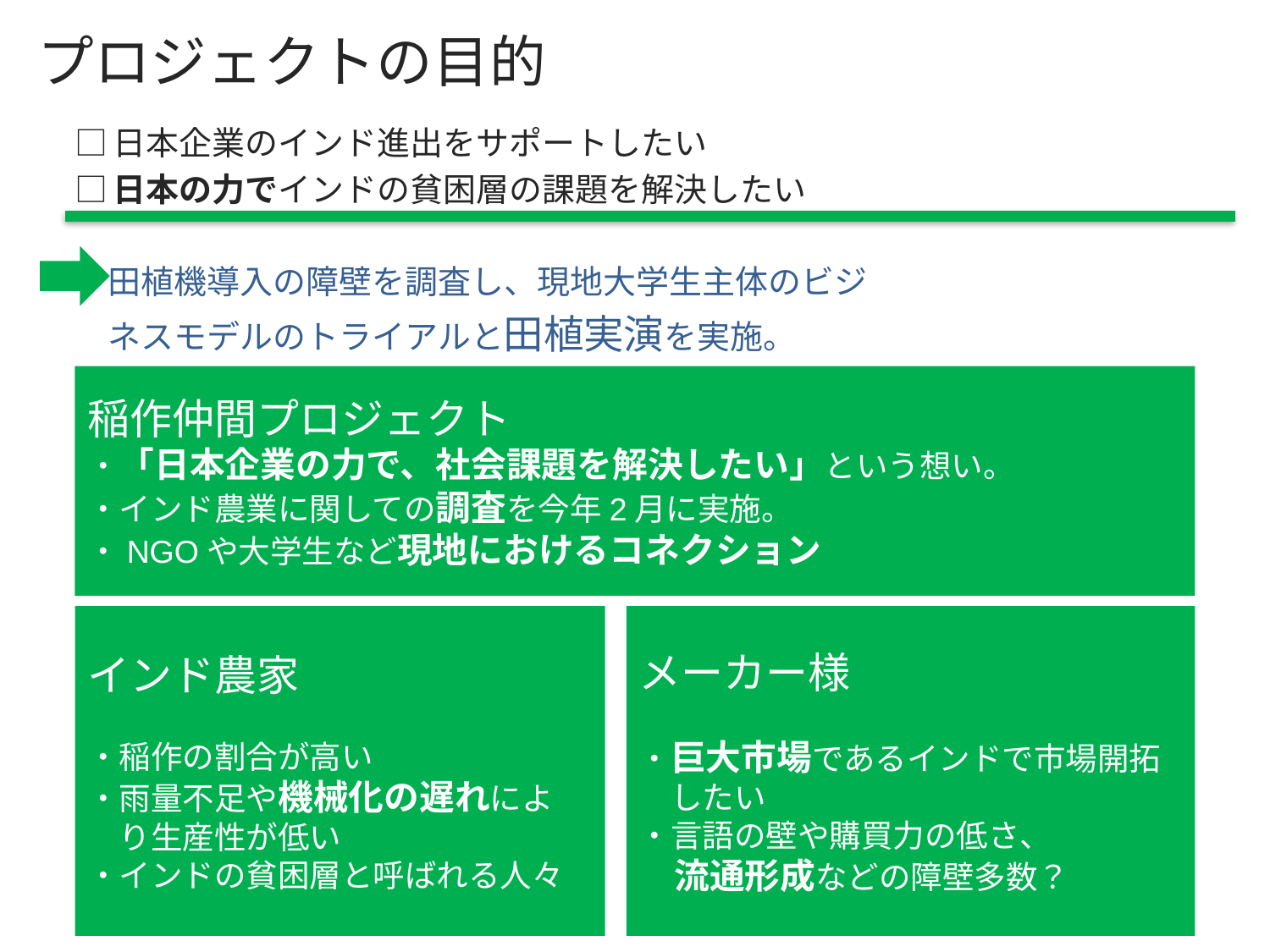

# プロジェクトの目的
□日本企業のインド進出をサポートしたい
□日本の力でインドの貧困層の課題を解決したい

　田植機導入の障壁を調査し、現地大学生主体のビジ
　ネスモデルのトライアルと田植実演を実施。

稲作仲間プロジェクト
・「日本企業の力で、社会課題を解決したい」という想い。
・インド農業に関しての調査を今年2月に実施。
・NGOや大学生など現地におけるコネクション
インド農家

・稲作の割合が高い
・雨量不足や機械化の遅れによ
　り生産性が低い
・インドの貧困層と呼ばれる人々
メーカー様

・巨大市場であるインドで市場開拓
　したい
・言語の壁や購買力の低さ、
　流通形成などの障壁多数？